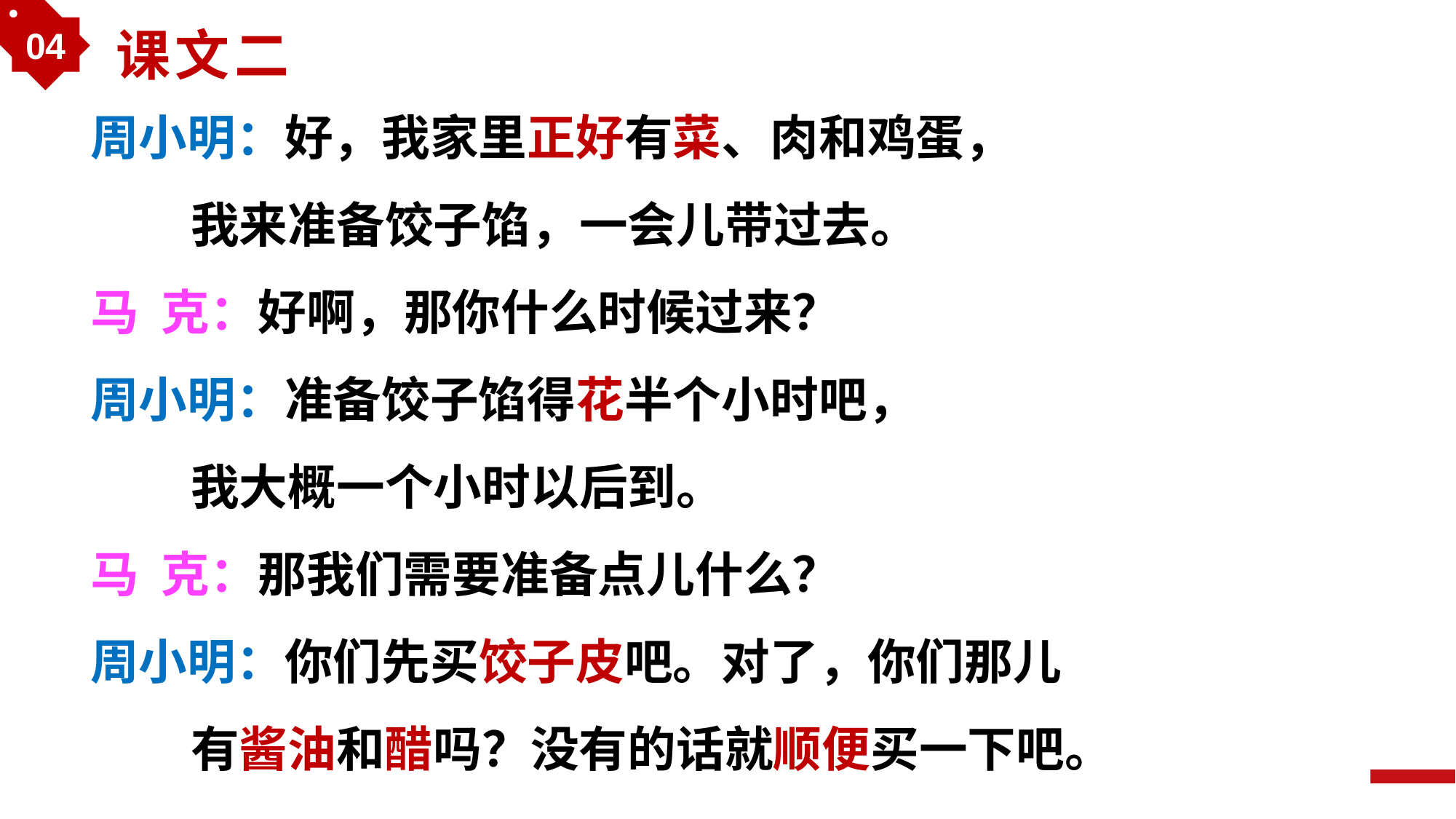

04
课文二
周小明：好，我家里正好有菜、肉和鸡蛋，
        我来准备饺子馅，一会儿带过去。
马  克：好啊，那你什么时候过来？
周小明：准备饺子馅得花半个小时吧，
        我大概一个小时以后到。
马  克：那我们需要准备点儿什么？
周小明：你们先买饺子皮吧。对了，你们那儿
        有酱油和醋吗？没有的话就顺便买一下吧。